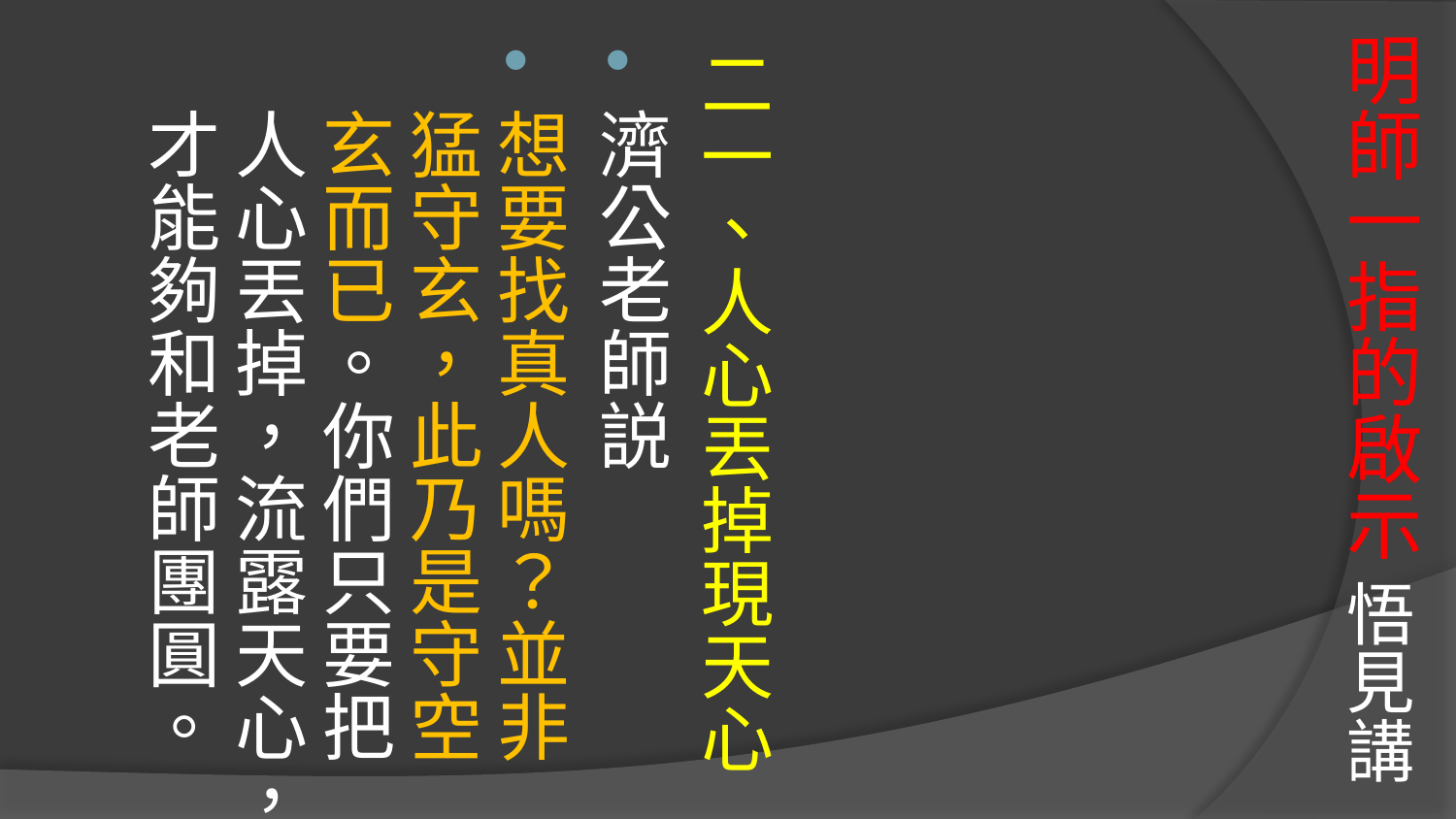

# 明師一指的啟示 悟見講
二一、人心丟掉現天心
濟公老師説
想要找真人嗎？並非猛守玄，此乃是守空玄而已。你們只要把人心丟掉，流露天心，才能夠和老師團圓。